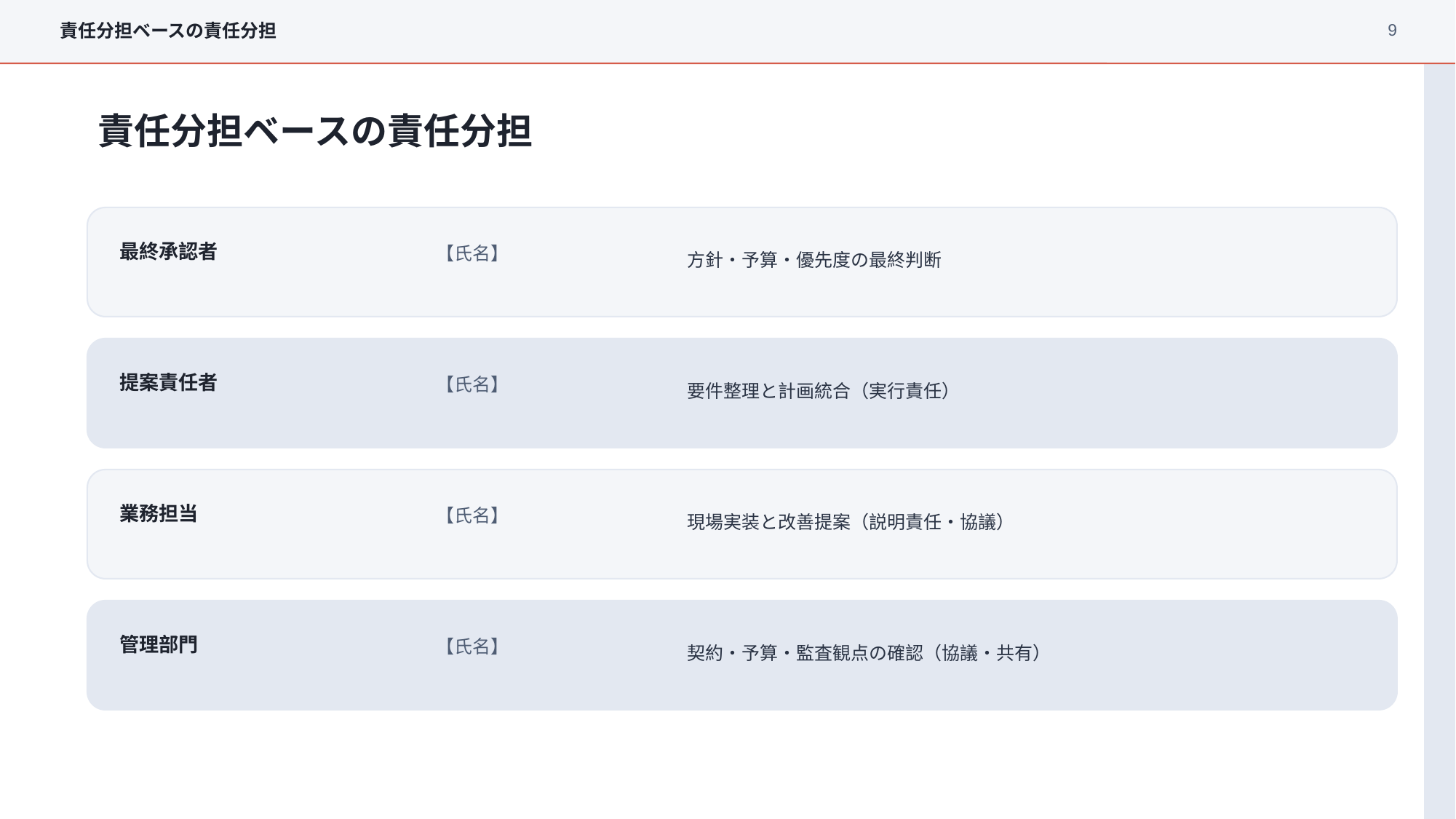

9
責任分担ベースの責任分担

責任分担ベースの責任分担

方針・予算・優先度の最終判断
最終承認者
【氏名】

要件整理と計画統合（実行責任）
提案責任者
【氏名】

現場実装と改善提案（説明責任・協議）
業務担当
【氏名】

契約・予算・監査観点の確認（協議・共有）
管理部門
【氏名】